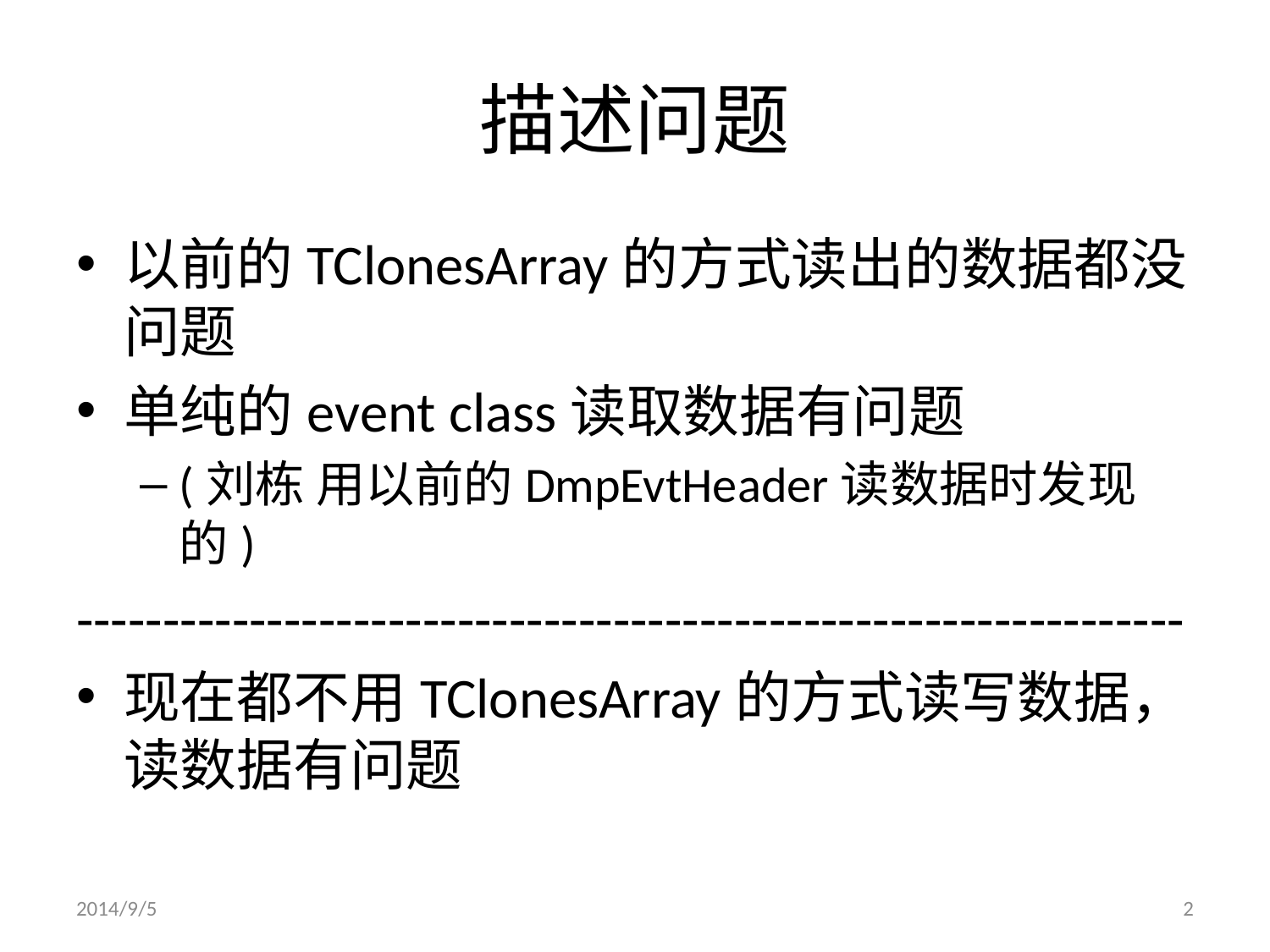

# 描述问题
以前的TClonesArray的方式读出的数据都没问题
单纯的event class读取数据有问题
(刘栋 用以前的DmpEvtHeader读数据时发现的)
----------------------------------------------------------------
现在都不用TClonesArray的方式读写数据，读数据有问题
2014/9/5
2